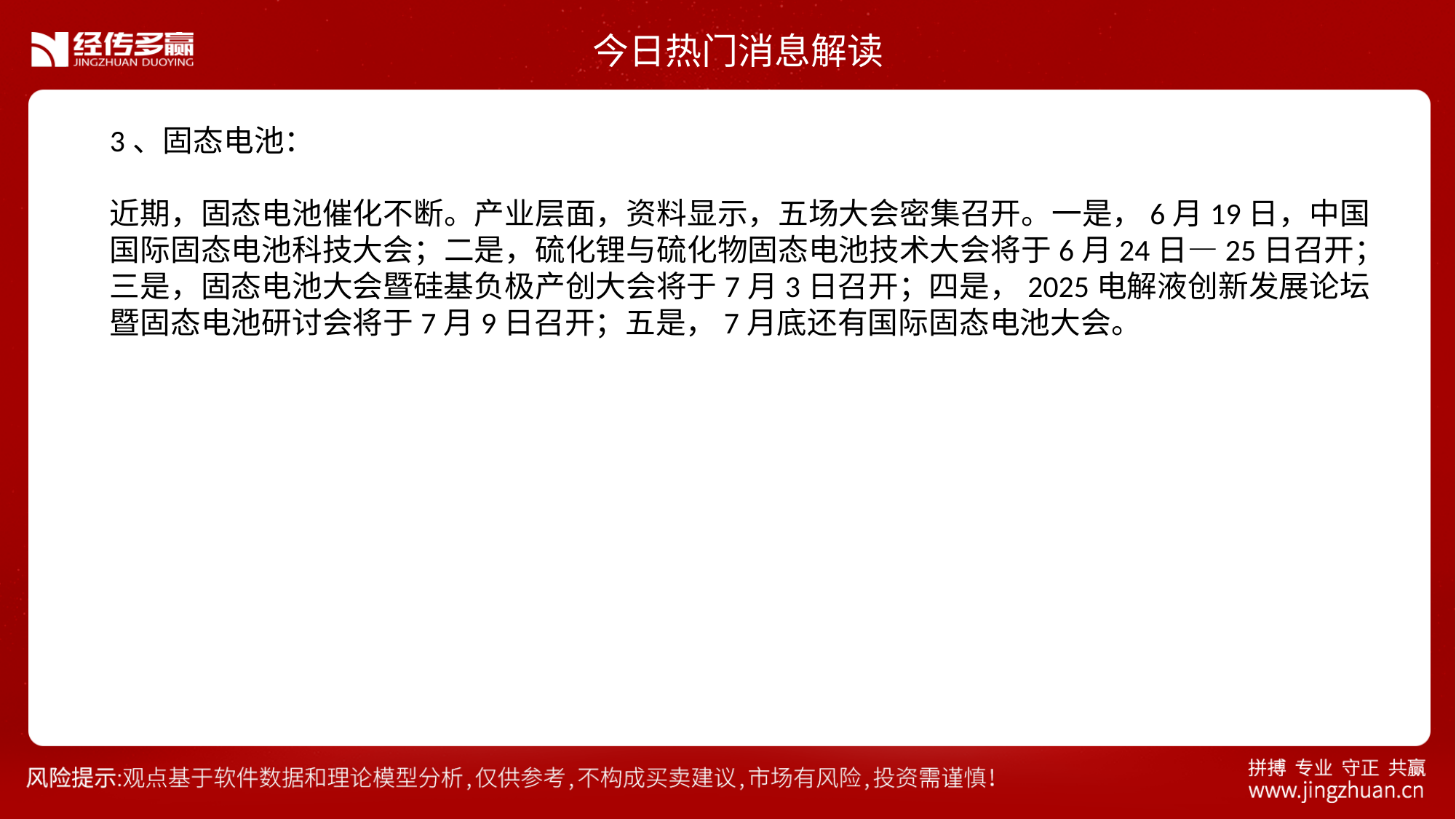

今日热门消息解读
3、固态电池：

近期，固态电池催化不断。产业层面，资料显示，五场大会密集召开。一是，6月19日，中国国际固态电池科技大会；二是，硫化锂与硫化物固态电池技术大会将于6月24日—25日召开；三是，固态电池大会暨硅基负极产创大会将于7月3日召开；四是，2025电解液创新发展论坛暨固态电池研讨会将于7月9日召开；五是，7月底还有国际固态电池大会。